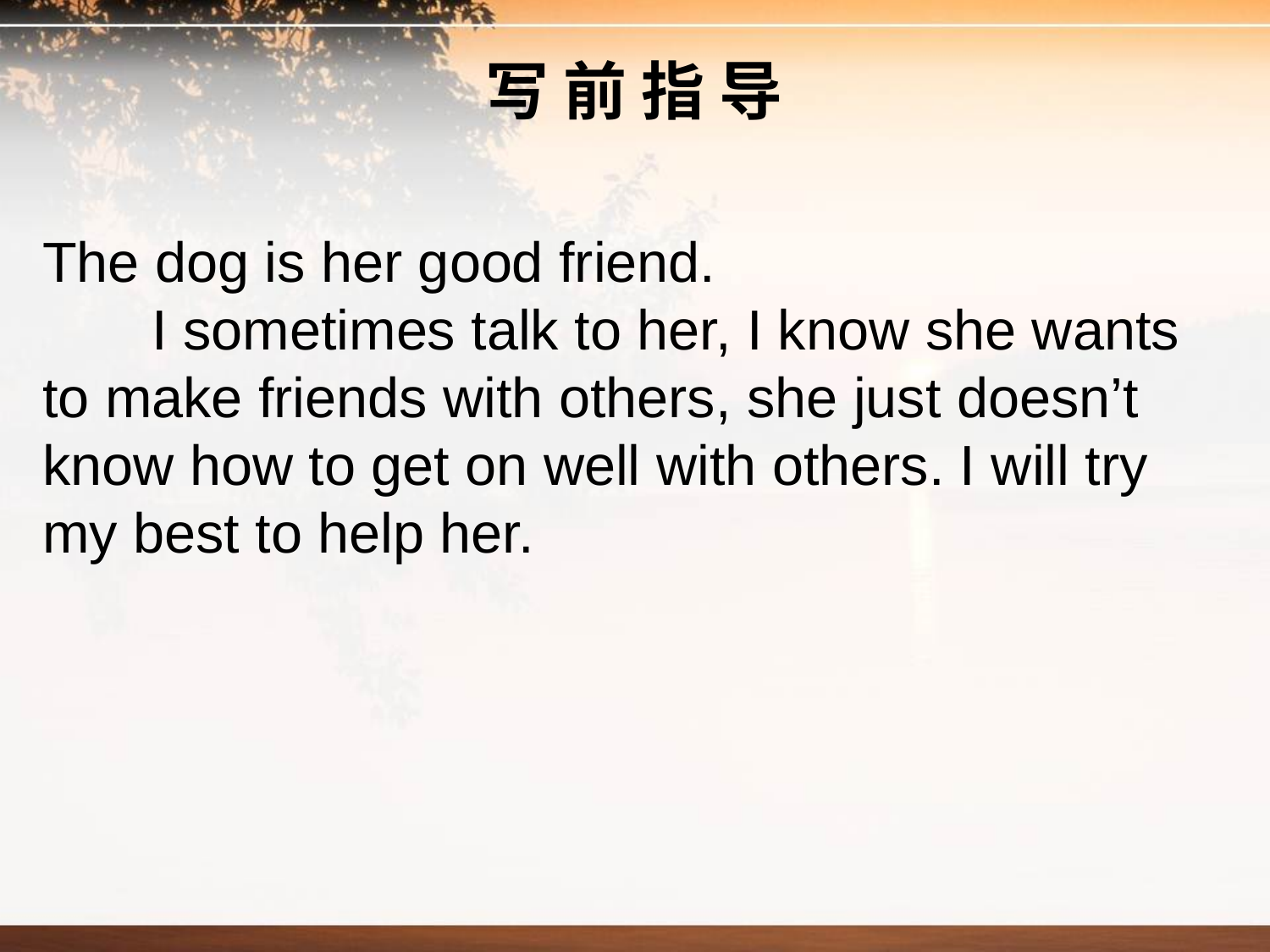

写 前 指 导
The dog is her good friend.
       I sometimes talk to her, I know she wants to make friends with others, she just doesn’t know how to get on well with others. I will try my best to help her.